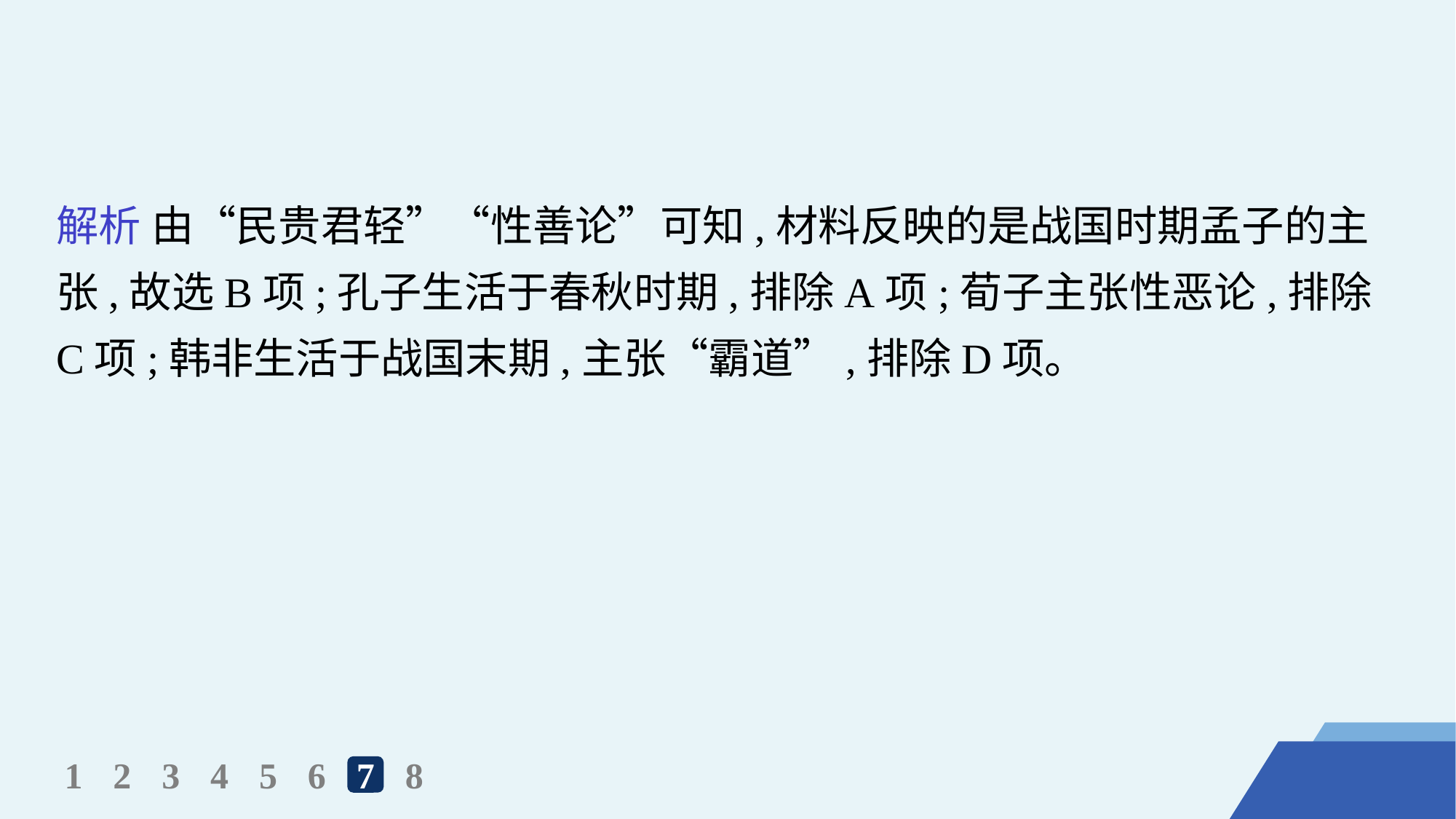

解析 由“民贵君轻”“性善论”可知,材料反映的是战国时期孟子的主张,故选B项;孔子生活于春秋时期,排除A项;荀子主张性恶论,排除C项;韩非生活于战国末期,主张“霸道”,排除D项。
1
2
3
4
5
6
7
8